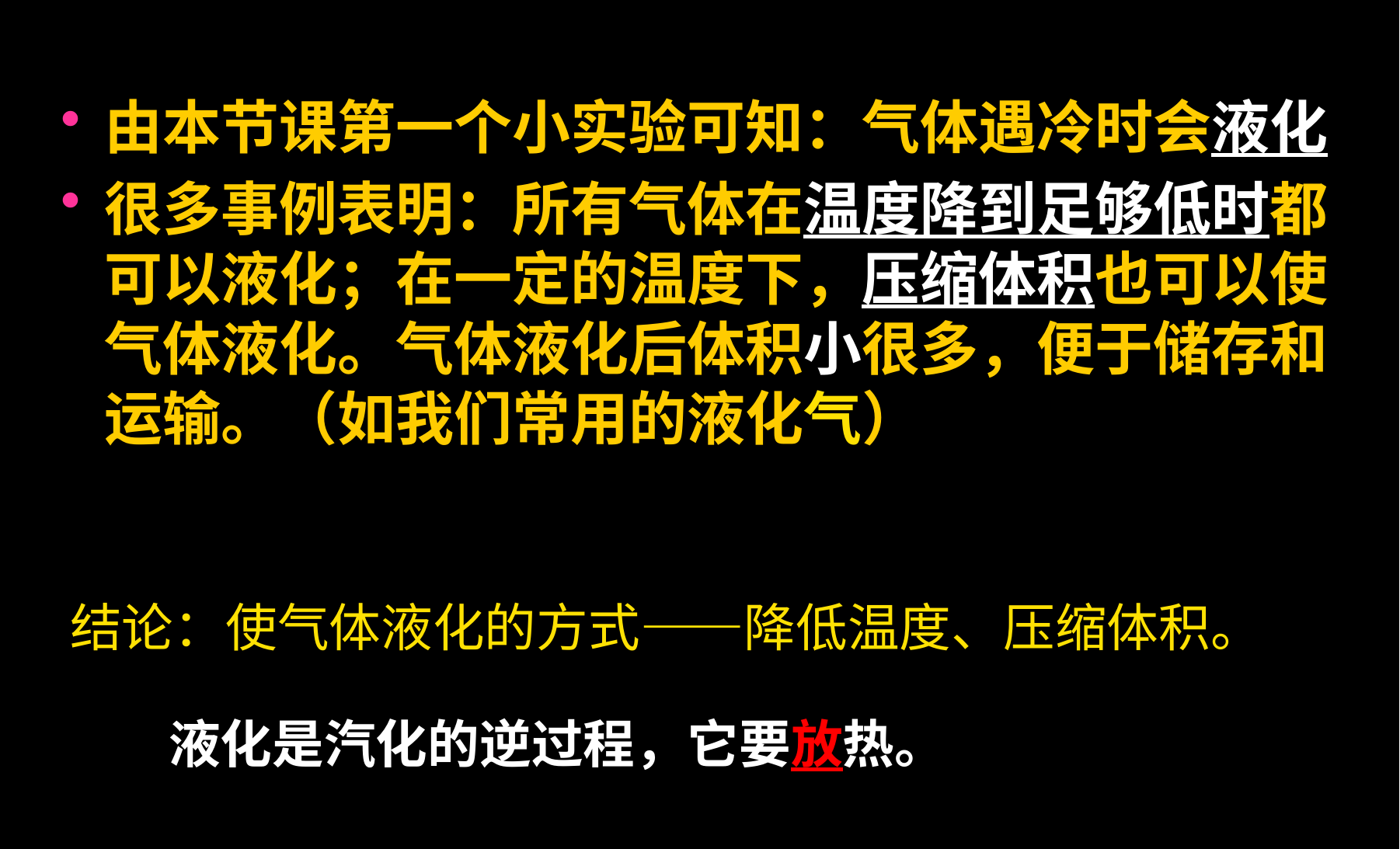

由本节课第一个小实验可知：气体遇冷时会液化
很多事例表明：所有气体在温度降到足够低时都可以液化；在一定的温度下，压缩体积也可以使气体液化。气体液化后体积小很多，便于储存和运输。（如我们常用的液化气）
结论：使气体液化的方式——降低温度、压缩体积。
液化是汽化的逆过程，它要放热。